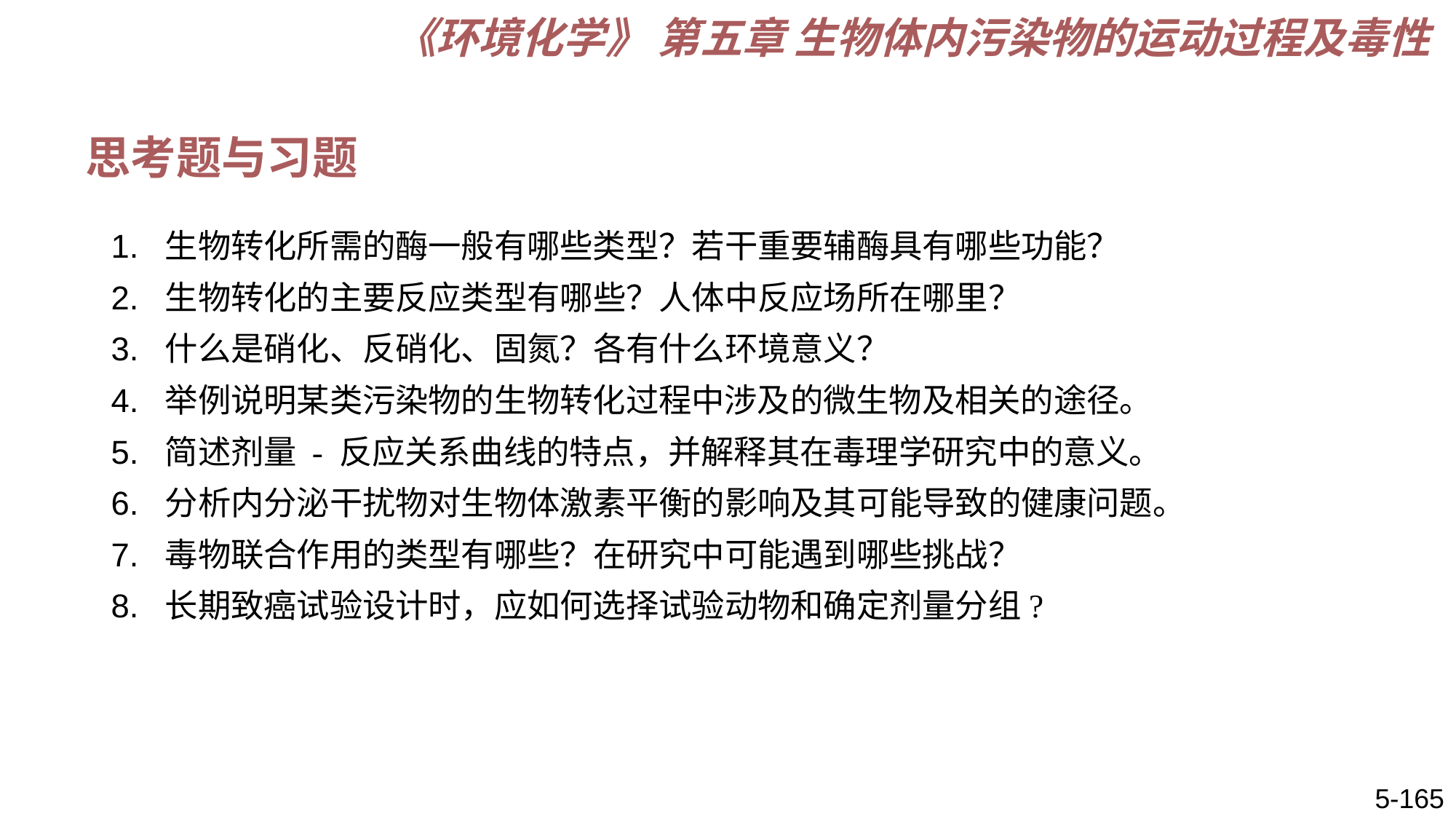

《环境化学》 第五章 生物体内污染物的运动过程及毒性
思考题与习题
生物转化所需的酶一般有哪些类型？若干重要辅酶具有哪些功能？
生物转化的主要反应类型有哪些？人体中反应场所在哪里？
什么是硝化、反硝化、固氮？各有什么环境意义？
举例说明某类污染物的生物转化过程中涉及的微生物及相关的途径。
简述剂量 - 反应关系曲线的特点，并解释其在毒理学研究中的意义。
分析内分泌干扰物对生物体激素平衡的影响及其可能导致的健康问题。
毒物联合作用的类型有哪些？在研究中可能遇到哪些挑战？
长期致癌试验设计时，应如何选择试验动物和确定剂量分组?
5-165